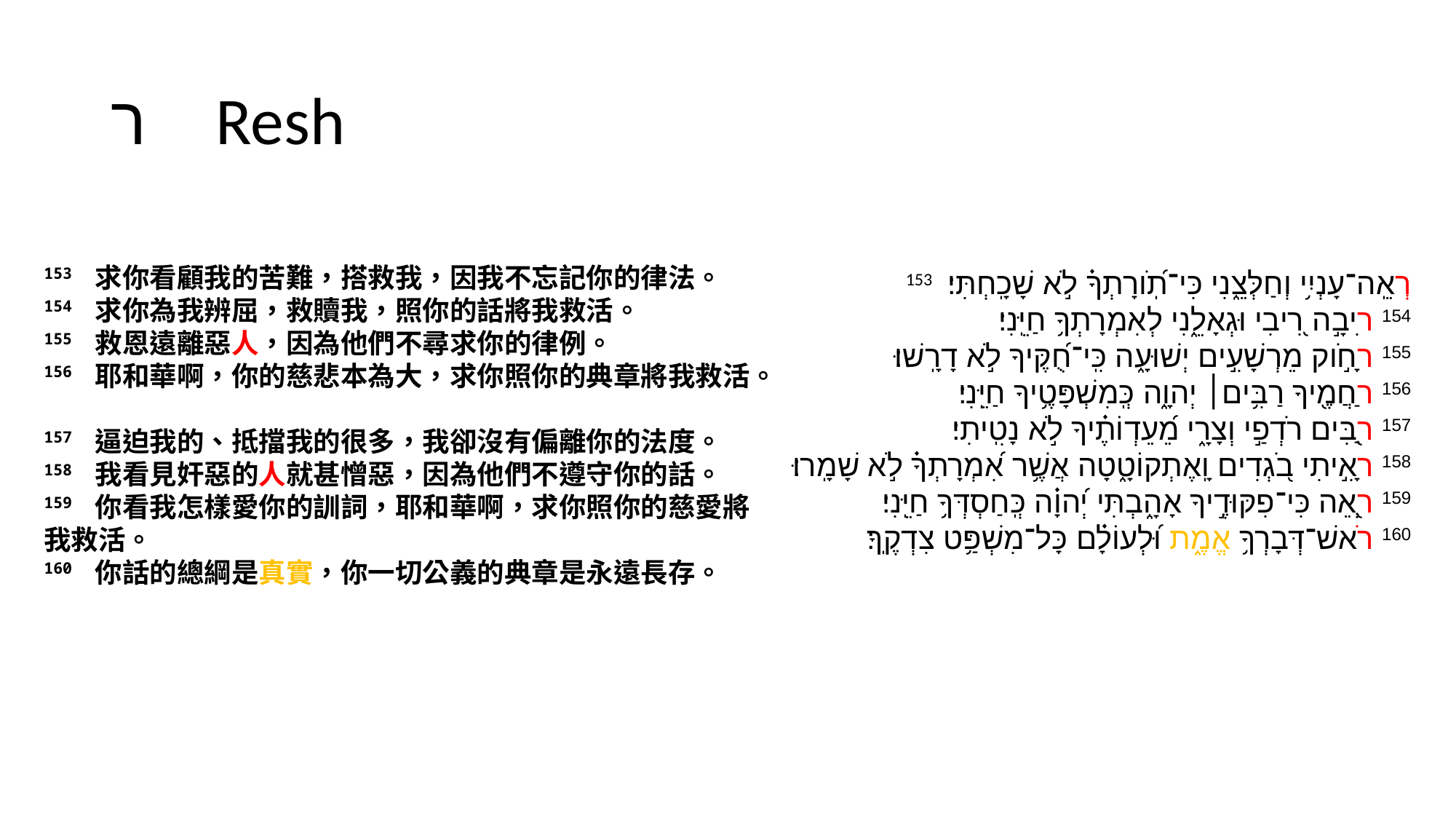

# ר    Resh
153 求你看顧我的苦難，搭救我，因我不忘記你的律法。
154 求你為我辨屈，救贖我，照你的話將我救活。
155 救恩遠離惡人，因為他們不尋求你的律例。
156 耶和華啊，你的慈悲本為大，求你照你的典章將我救活。
157 逼迫我的、抵擋我的很多，我卻沒有偏離你的法度。
158 我看見奸惡的人就甚憎惡，因為他們不遵守你的話。
159 你看我怎樣愛你的訓詞，耶和華啊，求你照你的慈愛將我救活。
160 你話的總綱是真實，你一切公義的典章是永遠長存。
153 רְאֵֽה־עָנְיִ֥י וְחַלְּצֵ֑נִי כִּי־תֹֽ֝ורָתְךָ֗ לֹ֣א שָׁכָֽחְתִּי׃
154 רִיבָ֣ה רִ֭יבִי וּגְאָלֵ֑נִי לְאִמְרָתְךָ֥ חַיֵּֽנִי׃
155 רָחֹ֣וק מֵרְשָׁעִ֣ים יְשׁוּעָ֑ה כִּֽי־חֻ֝קֶּיךָ לֹ֣א דָרָֽשׁוּ׃
156 רַחֲמֶ֖יךָ רַבִּ֥ים׀ יְהוָ֑ה כְּֽמִשְׁפָּטֶ֥יךָ חַיֵּֽנִי׃
157 רַ֭בִּים רֹדְפַ֣י וְצָרָ֑י מֵ֝עֵדְוֹתֶ֗יךָ לֹ֣א נָטִֽיתִי׃
158 רָאִ֣יתִי בֹ֭גְדִים וָֽאֶתְקוֹטָ֑טָה אֲשֶׁ֥ר אִ֝מְרָתְךָ֗ לֹ֣א שָׁמָֽרוּ׃
159 רְ֭אֵה כִּי־פִקּוּדֶ֣יךָ אָהָ֑בְתִּי יְ֝הוָ֗ה כְּֽחַסְדְּךָ֥ חַיֵּֽנִי׃
160 רֹאשׁ־דְּבָרְךָ֥ אֱמֶ֑ת וּ֝לְעוֹלָ֗ם כָּל־מִשְׁפַּ֥ט צִדְקֶֽךָ׃